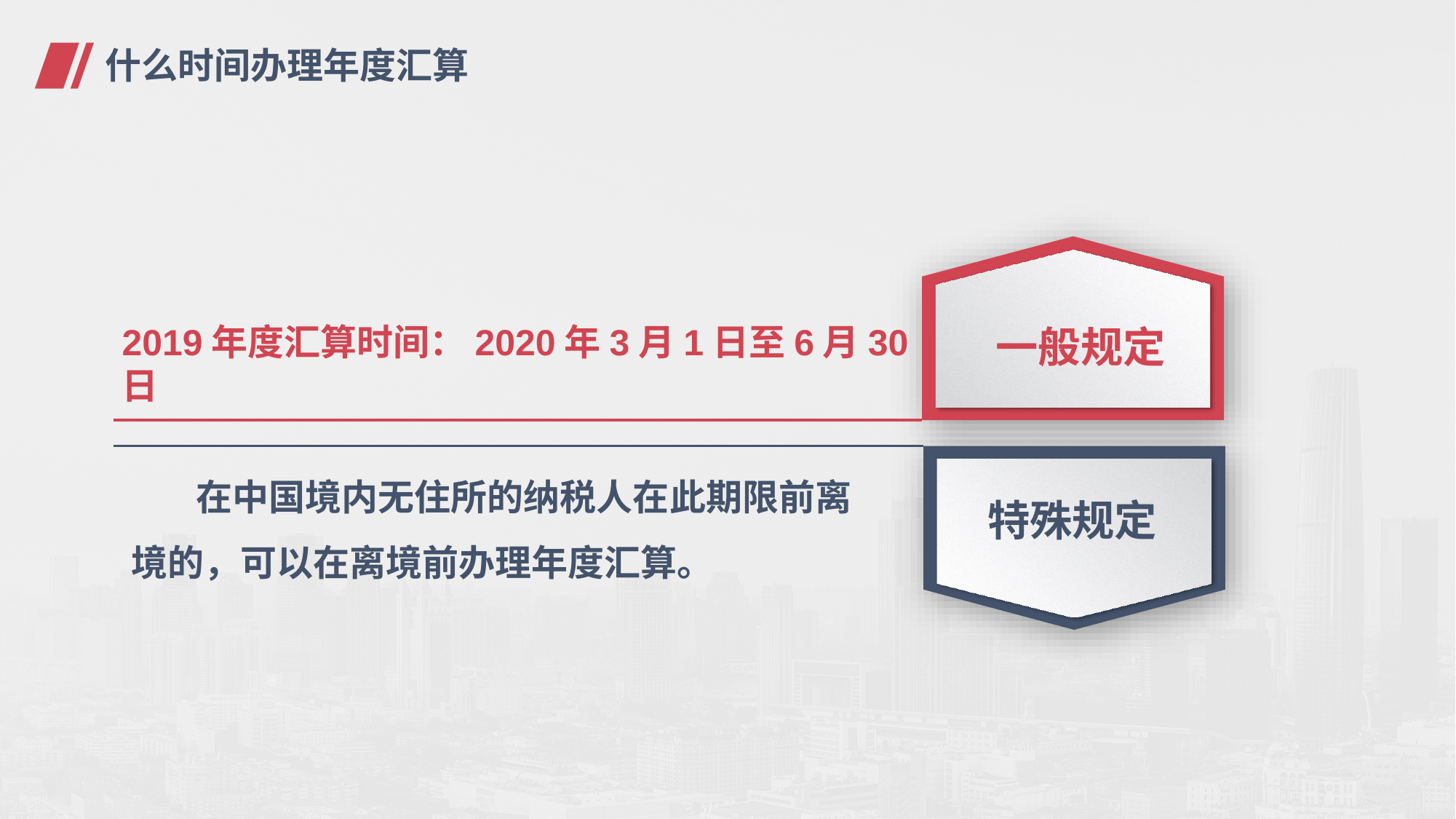

什么时间办理年度汇算

2019年度汇算时间：2020年3月1日至6月30日
# 一般规定

在中国境内无住所的纳税人在此期限前离境的，可以在离境前办理年度汇算。

特殊规定